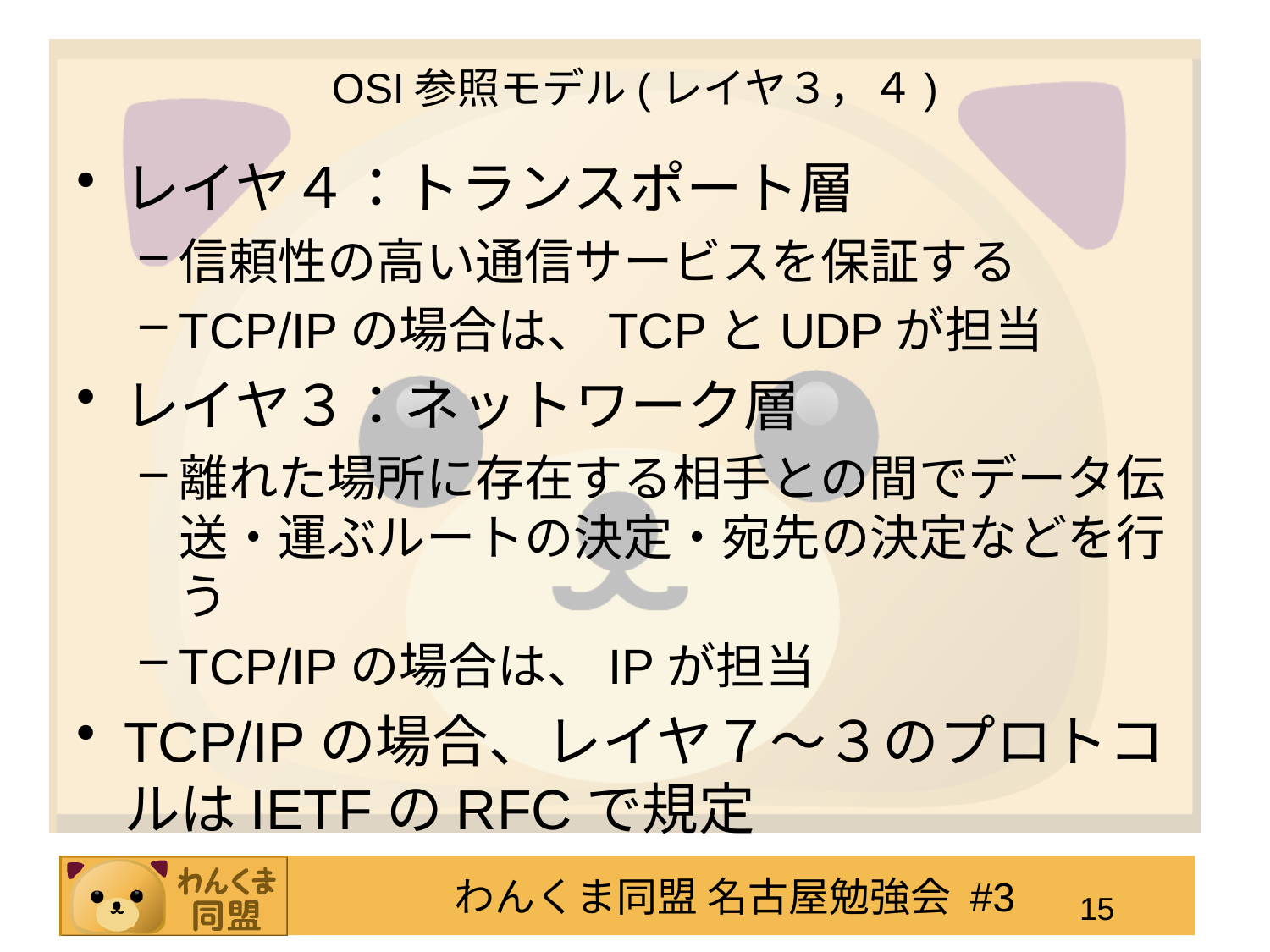

# OSI参照モデル(レイヤ３，４)
レイヤ４：トランスポート層
信頼性の高い通信サービスを保証する
TCP/IPの場合は、TCPとUDPが担当
レイヤ３：ネットワーク層
離れた場所に存在する相手との間でデータ伝送・運ぶルートの決定・宛先の決定などを行う
TCP/IPの場合は、IPが担当
TCP/IPの場合、レイヤ７～３のプロトコルはIETFのRFCで規定